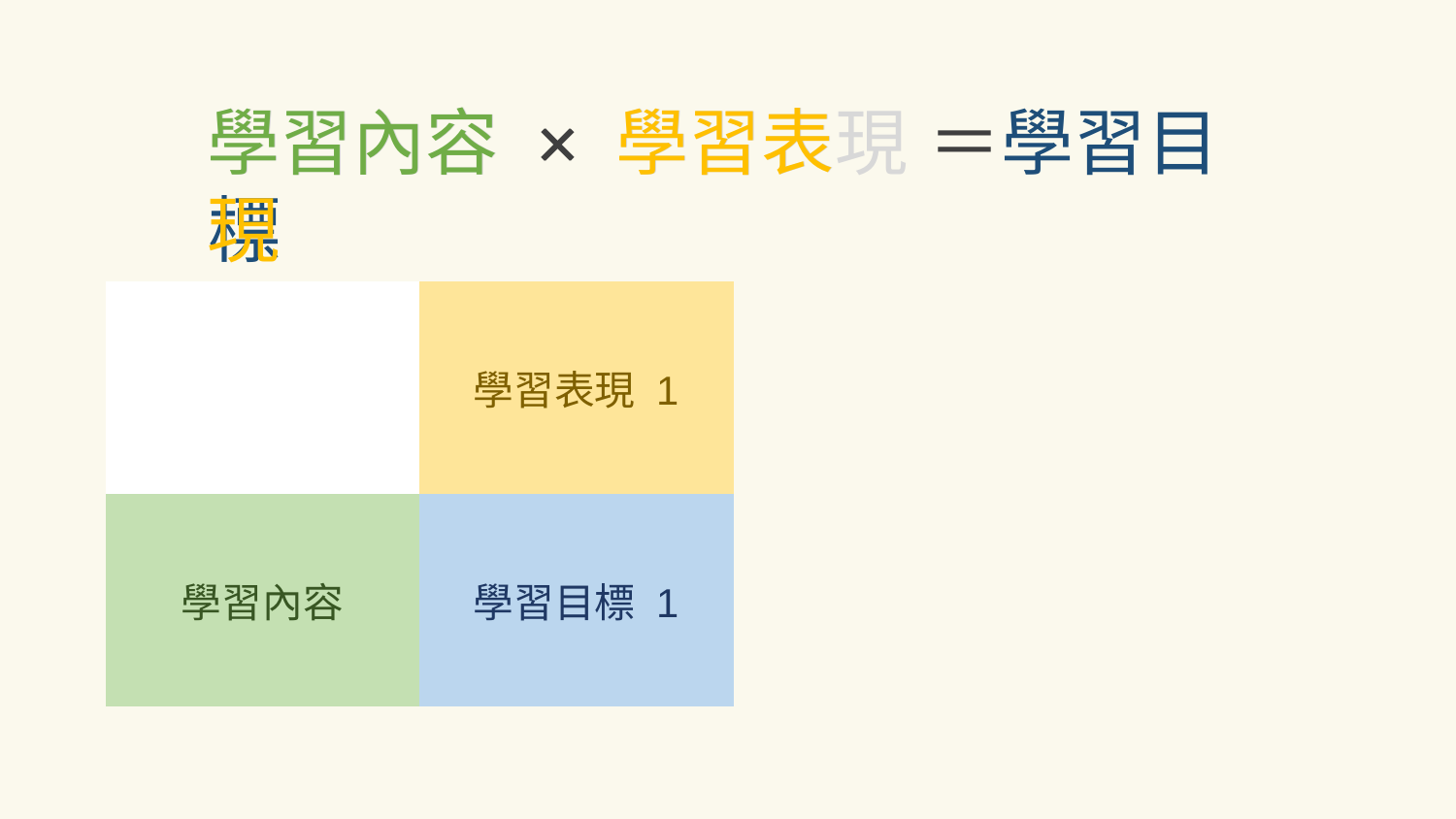

學習內容 × 學習表現
學習內容 × 學習表現 ＝學習目標

|  | 學習表現 1 | 學習表現 2 | 學習表現 3 |
| --- | --- | --- | --- |
| 學習內容 | 學習目標 1 | 學習目標 2 | 學習目標 3 |